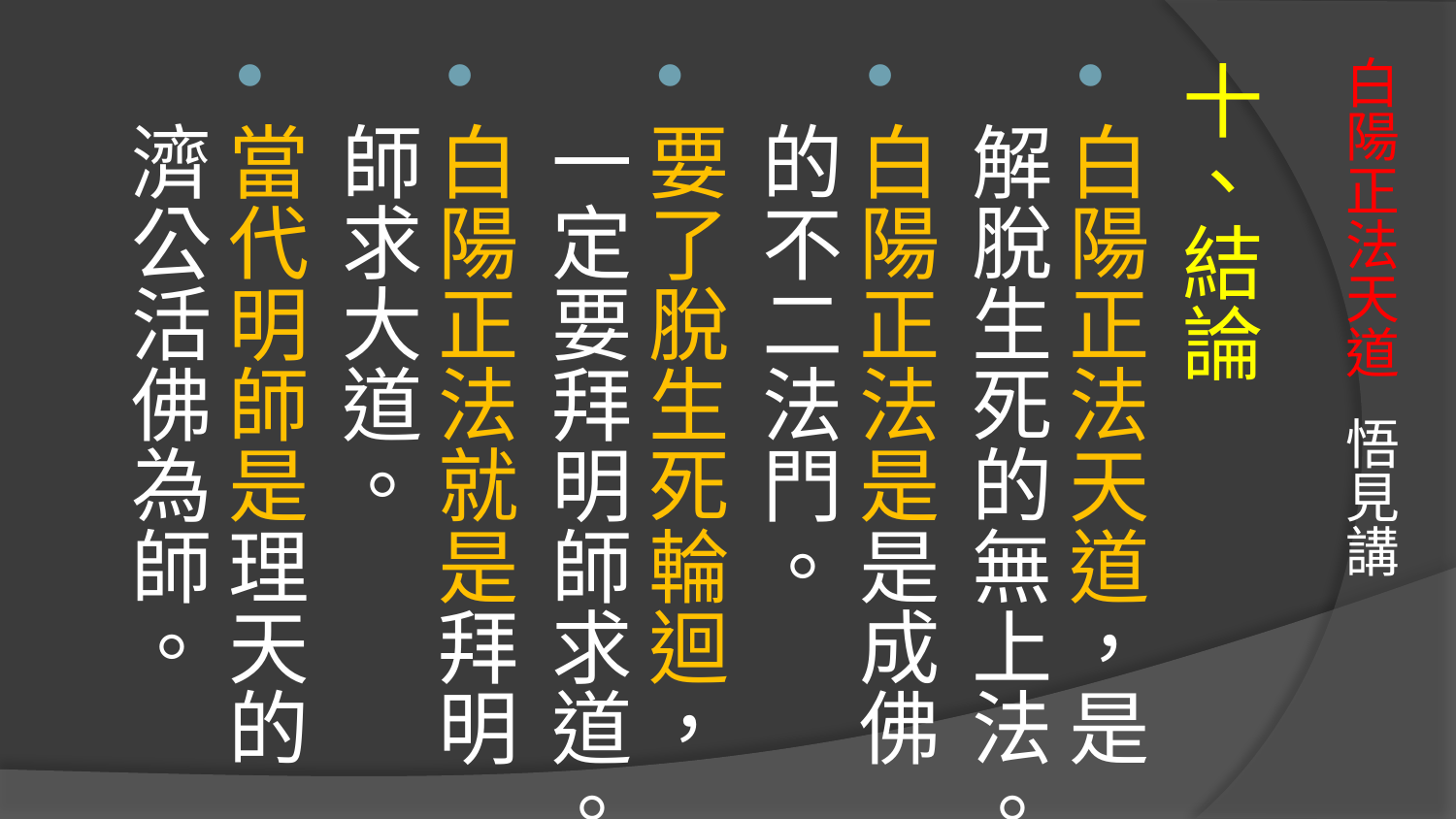

十、結論
白陽正法天道，是解脫生死的無上法。
白陽正法是是成佛的不二法門。
要了脫生死輪迴，一定要拜明師求道。
白陽正法就是拜明師求大道。
當代明師是理天的濟公活佛為師。

# 白陽正法天道   悟見講